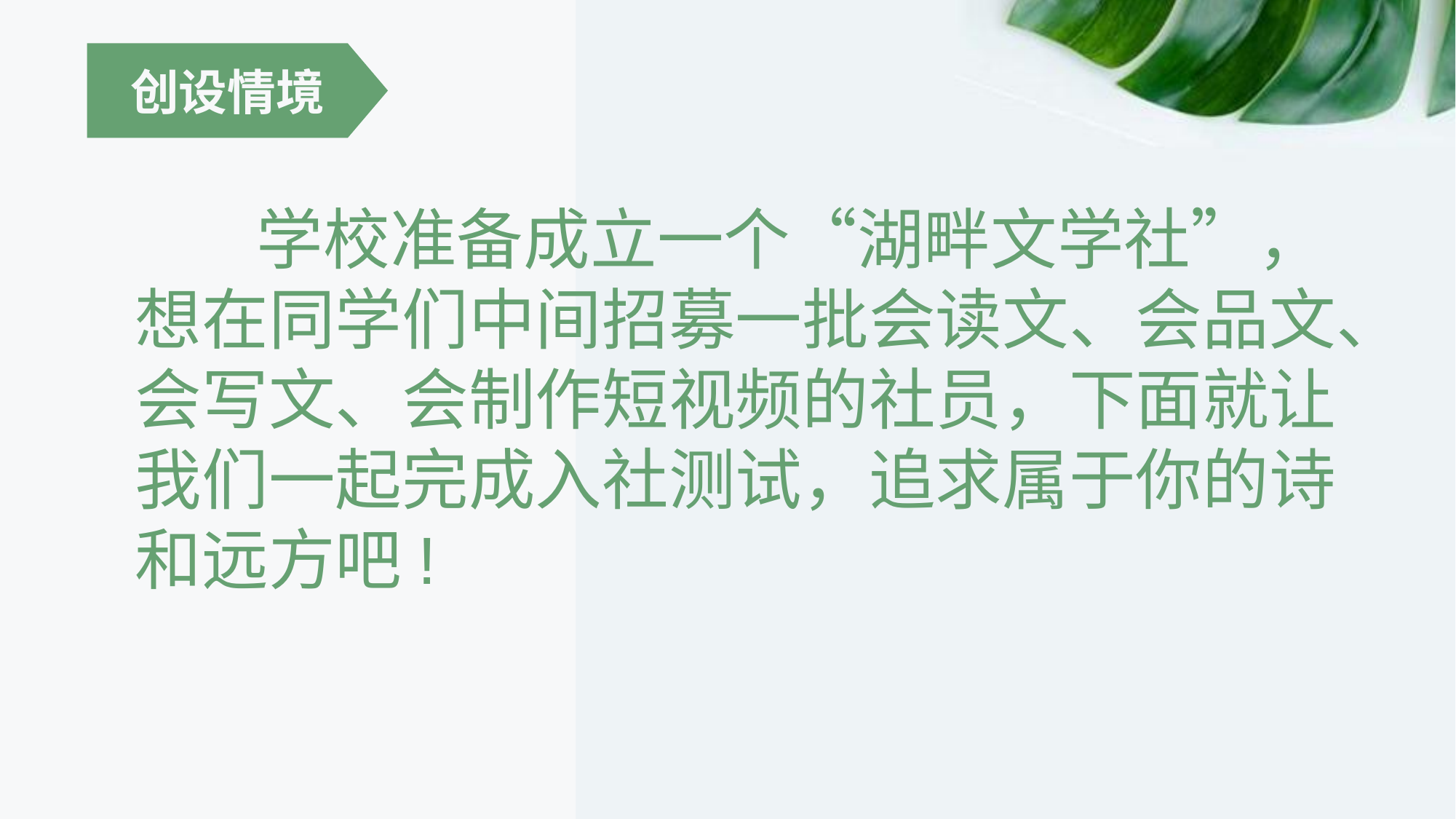

创设情境

       学校准备成立一个“湖畔文学社”，想在同学们中间招募一批会读文、会品文、会写文、会制作短视频的社员，下面就让我们一起完成入社测试，追求属于你的诗和远方吧!